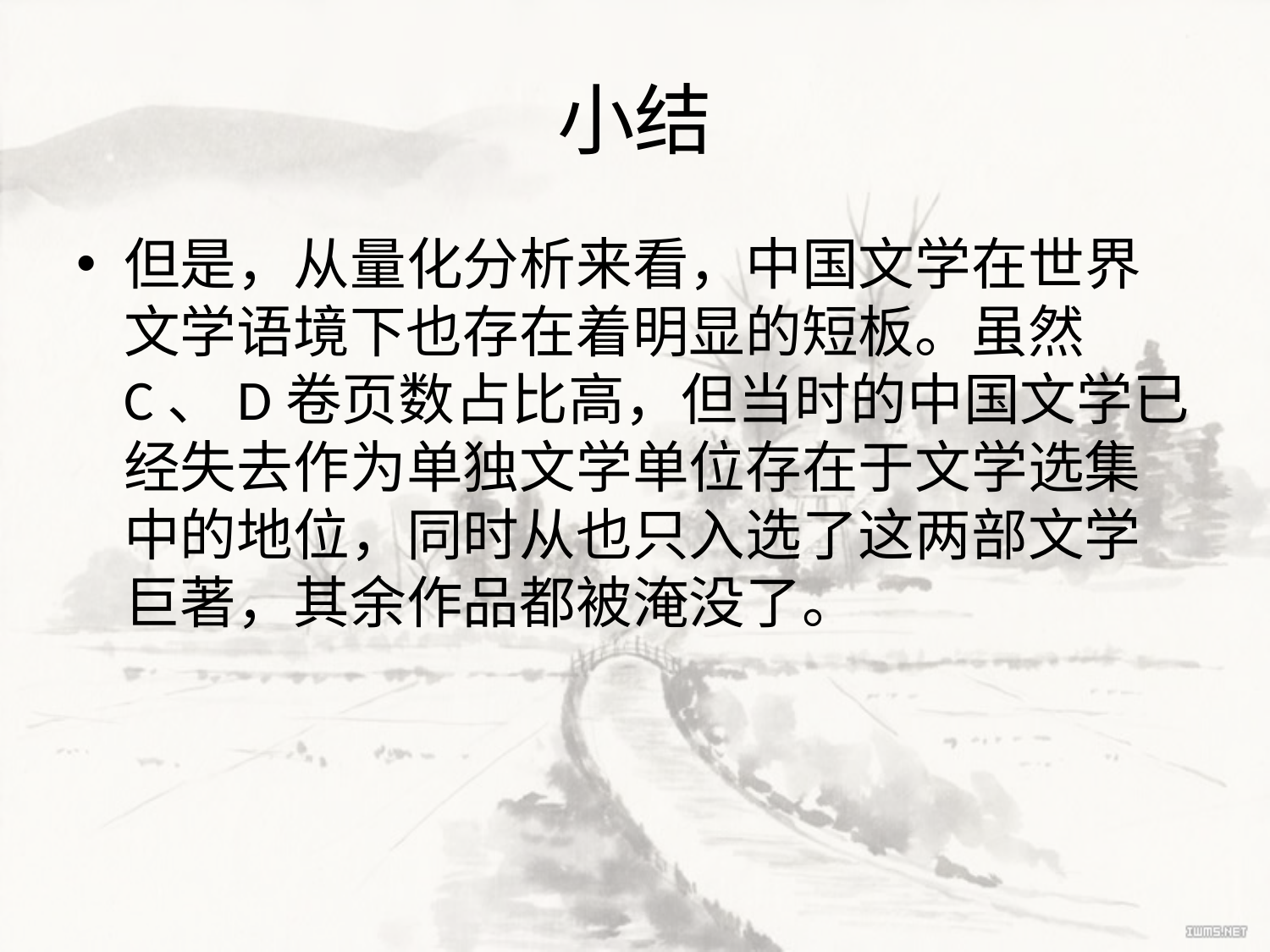

# 小结
但是，从量化分析来看，中国文学在世界文学语境下也存在着明显的短板。虽然C、D卷页数占比高，但当时的中国文学已经失去作为单独文学单位存在于文学选集中的地位，同时从也只入选了这两部文学巨著，其余作品都被淹没了。